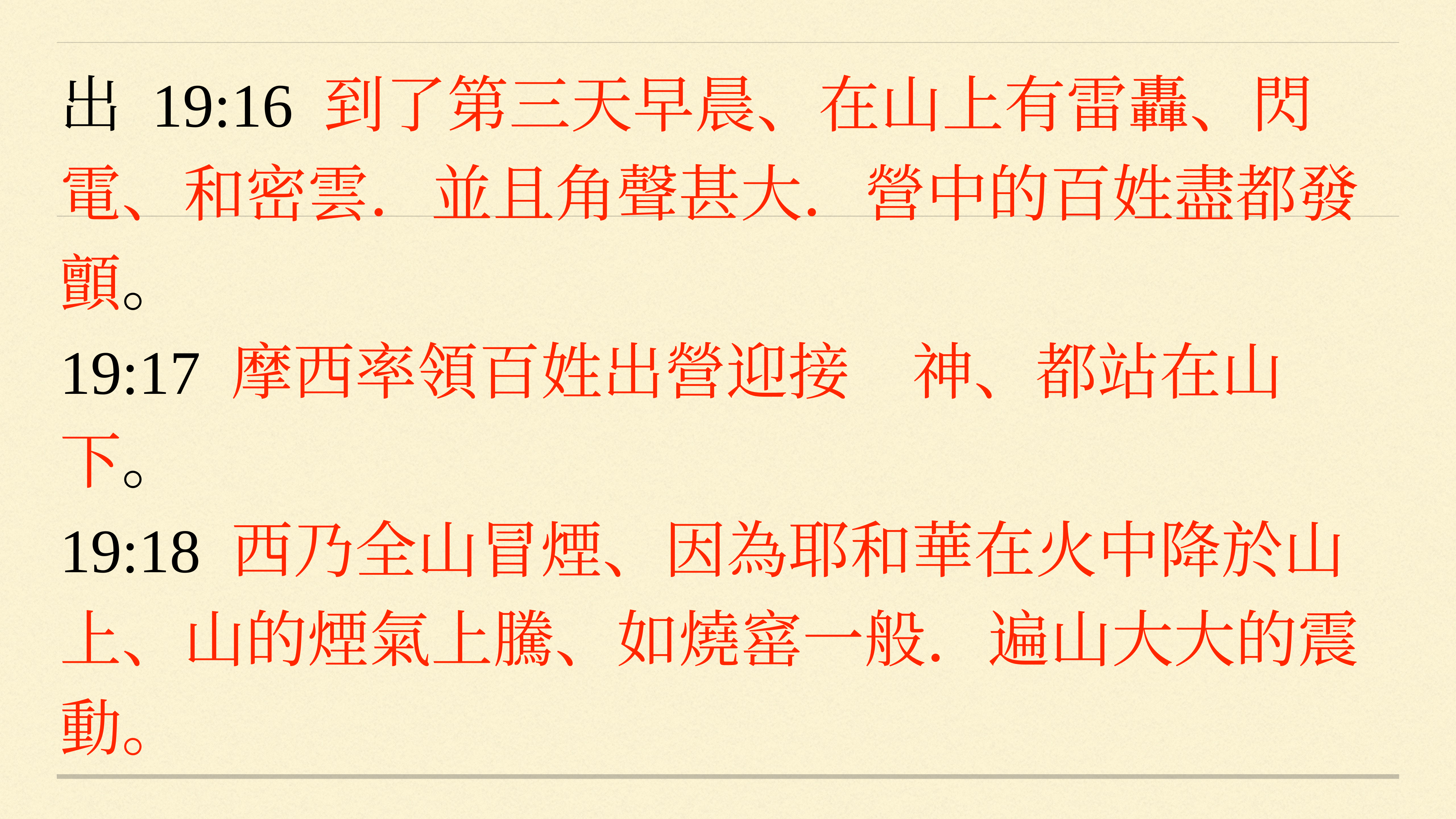

出 19:16 到了第三天早晨、在山上有雷轟、閃電、和密雲．並且角聲甚大．營中的百姓盡都發顫。
19:17 摩西率領百姓出營迎接　神、都站在山下。
19:18 西乃全山冒煙、因為耶和華在火中降於山上、山的煙氣上騰、如燒窰一般．遍山大大的震動。
#